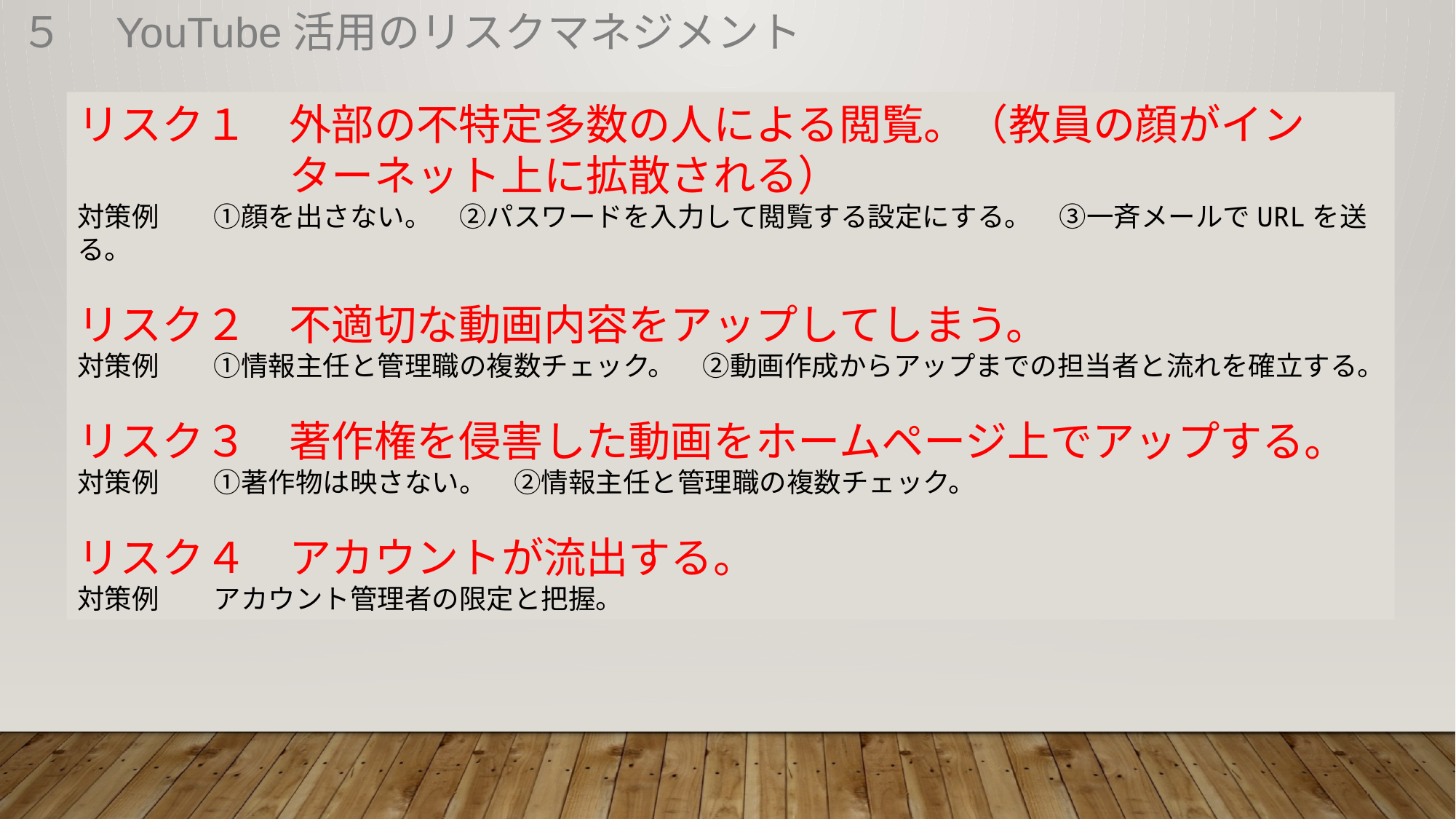

５　YouTube活用のリスクマネジメント
リスク１　外部の不特定多数の人による閲覧。（教員の顔がイン
　　　　　ターネット上に拡散される）
対策例　　①顔を出さない。　②パスワードを入力して閲覧する設定にする。　③一斉メールでURLを送る。

リスク２　不適切な動画内容をアップしてしまう。
対策例　　①情報主任と管理職の複数チェック。　②動画作成からアップまでの担当者と流れを確立する。

リスク３　著作権を侵害した動画をホームページ上でアップする。
対策例　　①著作物は映さない。　②情報主任と管理職の複数チェック。

リスク４　アカウントが流出する。
対策例　　アカウント管理者の限定と把握。